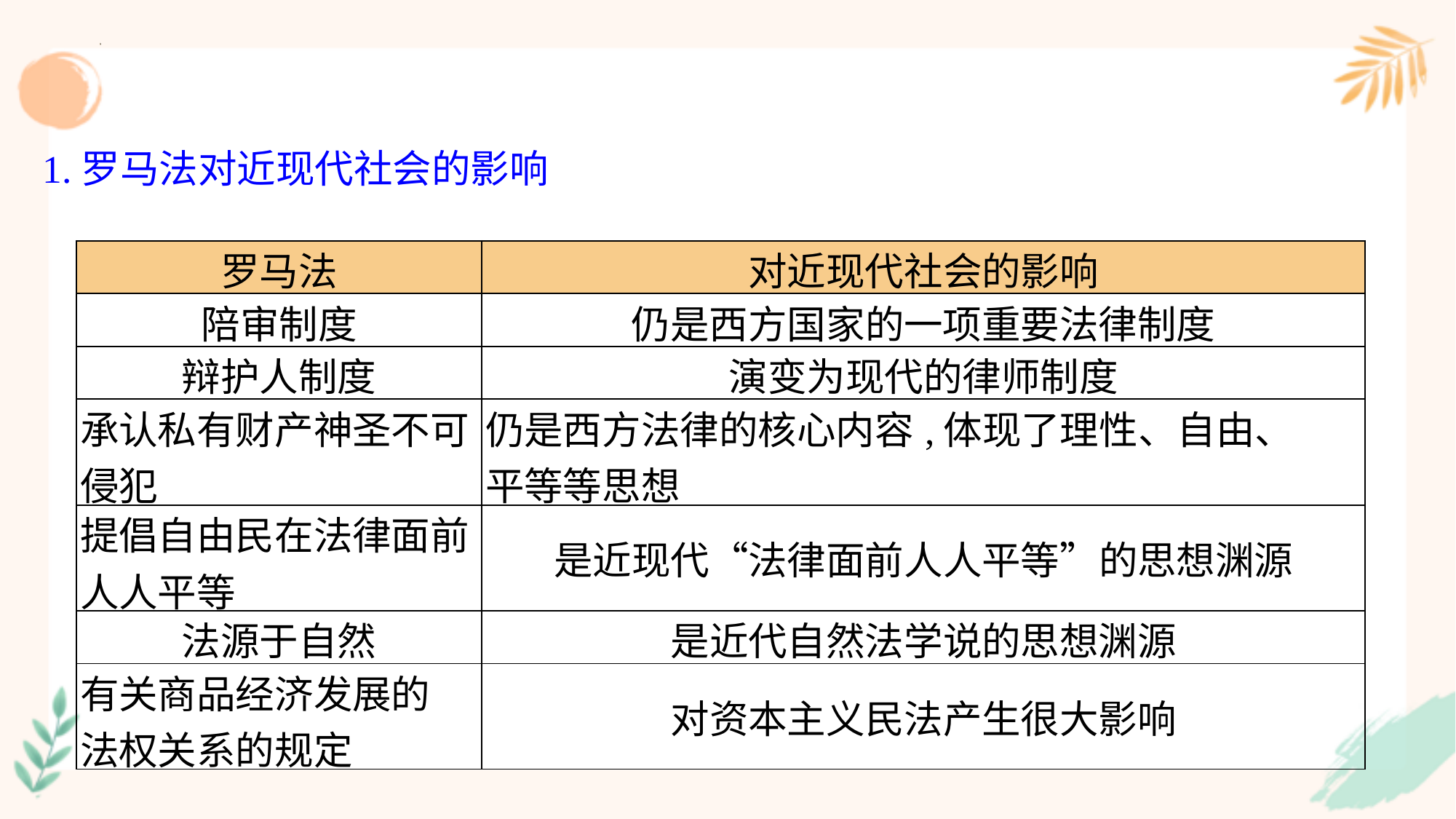

1.罗马法对近现代社会的影响
| 罗马法 | 对近现代社会的影响 |
| --- | --- |
| 陪审制度 | 仍是西方国家的一项重要法律制度 |
| 辩护人制度 | 演变为现代的律师制度 |
| 承认私有财产神圣不可 侵犯 | 仍是西方法律的核心内容,体现了理性、自由、 平等等思想 |
| 提倡自由民在法律面前 人人平等 | 是近现代“法律面前人人平等”的思想渊源 |
| 法源于自然 | 是近代自然法学说的思想渊源 |
| 有关商品经济发展的 法权关系的规定 | 对资本主义民法产生很大影响 |